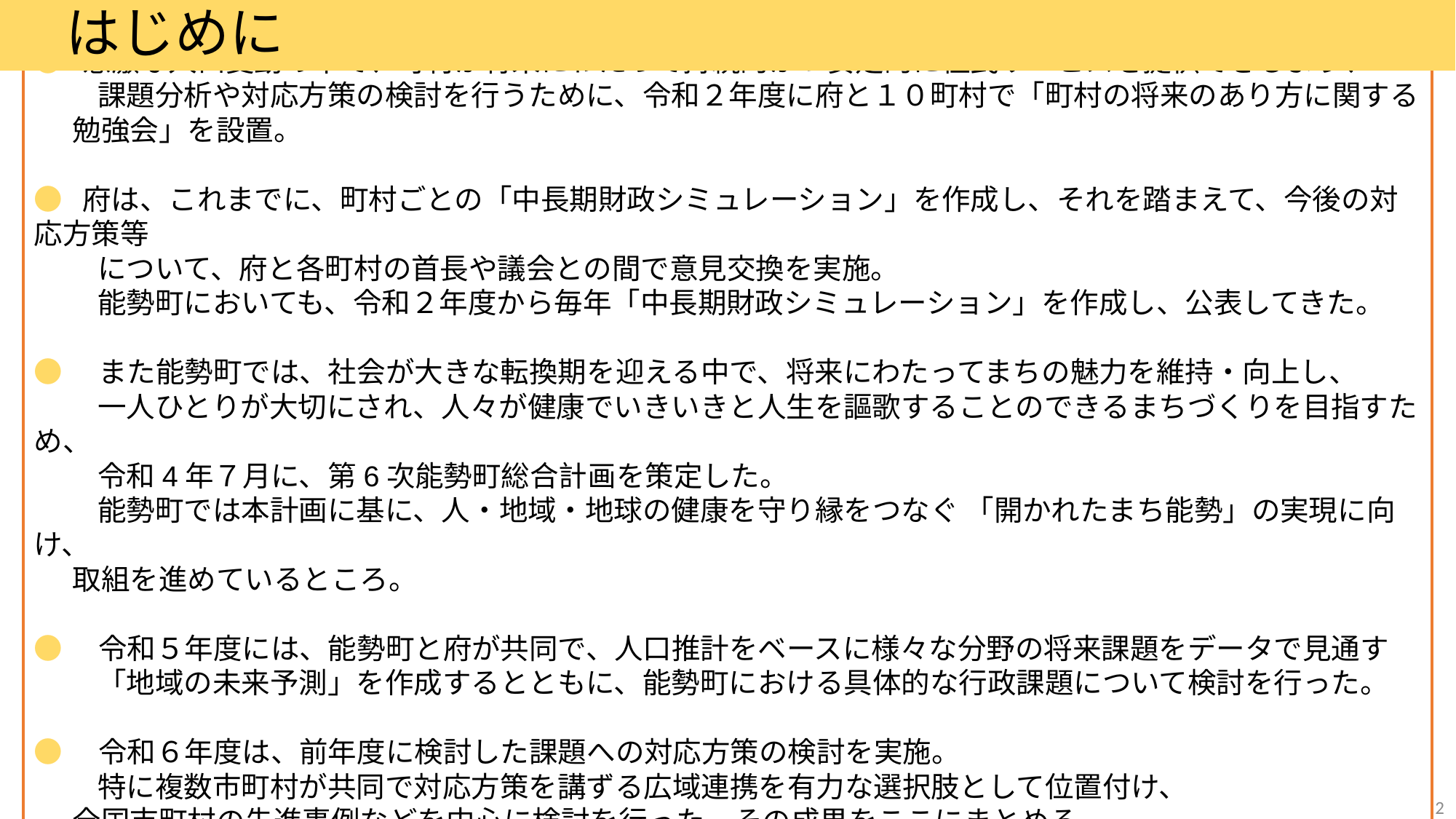

# はじめに

●  急激な人口変動の中で、町村が将来にわたって持続的かつ安定的に住民サービスを提供できるよう、
　　 課題分析や対応方策の検討を行うために、令和２年度に府と１０町村で「町村の将来のあり方に関する
     勉強会」を設置。

●  府は、これまでに、町村ごとの「中長期財政シミュレーション」を作成し、それを踏まえて、今後の対応方策等
　　 について、府と各町村の首長や議会との間で意見交換を実施。
　　 能勢町においても、令和２年度から毎年「中長期財政シミュレーション」を作成し、公表してきた。

●　また能勢町では、社会が大きな転換期を迎える中で、将来にわたってまちの魅力を維持・向上し、
　　 一人ひとりが大切にされ、人々が健康でいきいきと人生を謳歌することのできるまちづくりを目指すため、
　　 令和4年７月に、第6次能勢町総合計画を策定した。
　　 能勢町では本計画に基に、人・地域・地球の健康を守り縁をつなぐ 「開かれたまち能勢」の実現に向け、
     取組を進めているところ。

●　令和５年度には、能勢町と府が共同で、人口推計をベースに様々な分野の将来課題をデータで見通す
　　 「地域の未来予測」を作成するとともに、能勢町における具体的な行政課題について検討を行った。

●　令和６年度は、前年度に検討した課題への対応方策の検討を実施。
　　 特に複数市町村が共同で対応方策を講ずる広域連携を有力な選択肢として位置付け、
     全国市町村の先進事例などを中心に検討を行った。その成果をここにまとめる。
2